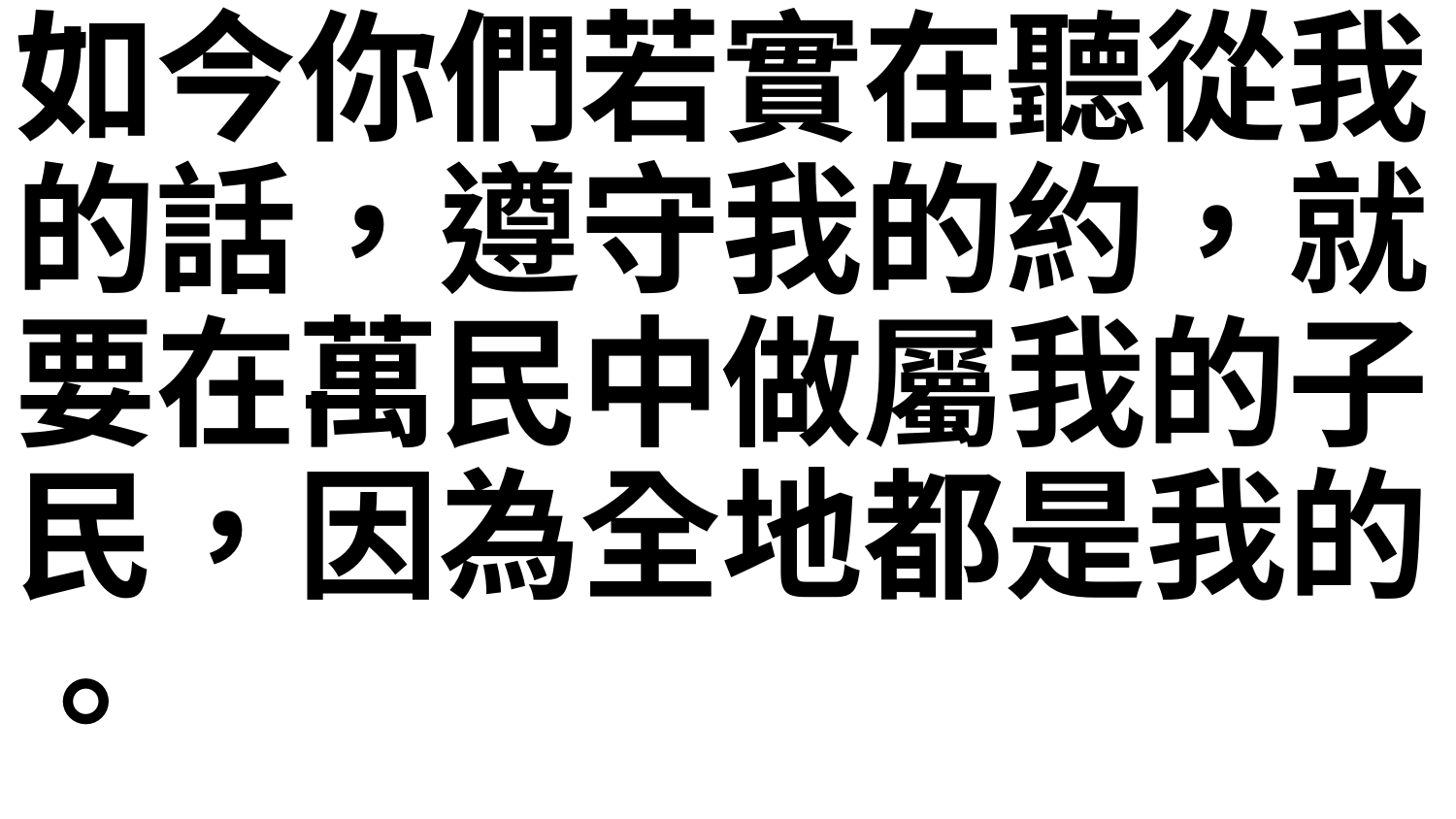

如今你們若實在聽從我的話，遵守我的約，就要在萬民中做屬我的子民，因為全地都是我的
。

你們要歸我做祭司的國度，為聖潔的國民。這些話你要告訴以色列人。